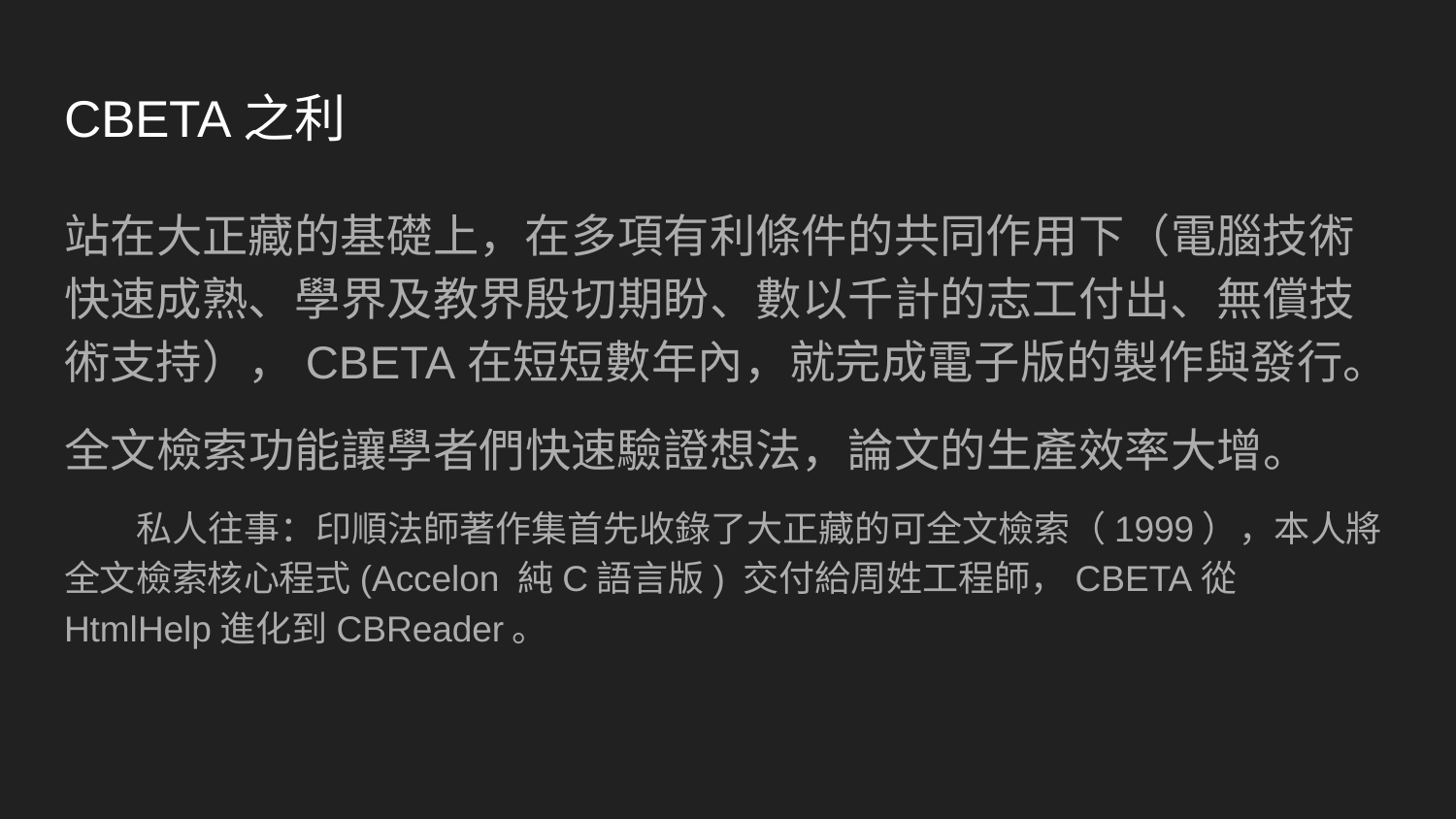

# CBETA之利
站在大正藏的基礎上，在多項有利條件的共同作用下（電腦技術快速成熟、學界及教界殷切期盼、數以千計的志工付出、無償技術支持），CBETA在短短數年內，就完成電子版的製作與發行。
全文檢索功能讓學者們快速驗證想法，論文的生產效率大增。
私人往事：印順法師著作集首先收錄了大正藏的可全文檢索（1999），本人將全文檢索核心程式(Accelon 純C語言版) 交付給周姓工程師，CBETA從HtmlHelp進化到CBReader。